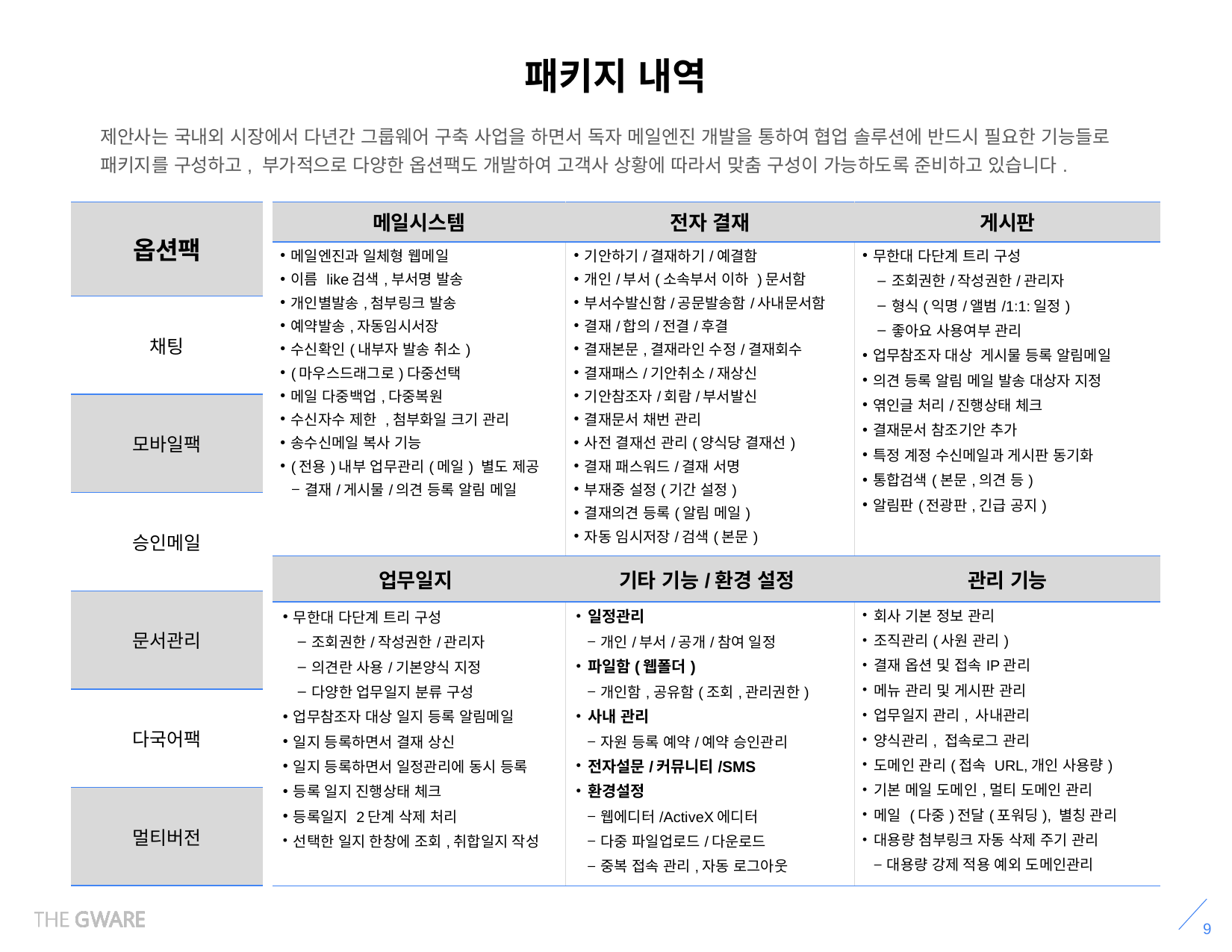

패키지 내역
제안사는 국내외 시장에서 다년간 그룹웨어 구축 사업을 하면서 독자 메일엔진 개발을 통하여 협업 솔루션에 반드시 필요한 기능들로 패키지를 구성하고, 부가적으로 다양한 옵션팩도 개발하여 고객사 상황에 따라서 맞춤 구성이 가능하도록 준비하고 있습니다.
| 옵션팩 |
| --- |
| 채팅 |
| 모바일팩 |
| 승인메일 |
| 문서관리 |
| 다국어팩 |
| 멀티버전 |
| 메일시스템 | 전자 결재 | 게시판 |
| --- | --- | --- |
| 메일엔진과 일체형 웹메일 이름 like검색,부서명 발송 개인별발송,첨부링크 발송 예약발송,자동임시서장 수신확인(내부자 발송 취소) (마우스드래그로)다중선택 메일 다중백업,다중복원 수신자수 제한 ,첨부화일 크기 관리 송수신메일 복사 기능 (전용)내부 업무관리(메일) 별도 제공 결재/게시물/의견 등록 알림 메일 | 기안하기/결재하기/예결함 개인/부서(소속부서 이하 )문서함 부서수발신함/공문발송함/사내문서함 결재/합의/전결/후결 결재본문,결재라인 수정/결재회수 결재패스/기안취소/재상신 기안참조자/회람/부서발신 결재문서 채번 관리 사전 결재선 관리(양식당 결재선) 결재 패스워드/결재 서명 부재중 설정(기간 설정) 결재의견 등록(알림 메일) 자동 임시저장/검색(본문) | 무한대 다단계 트리 구성 조회권한/작성권한/관리자 형식(익명/앨범/1:1:일정) 좋아요 사용여부 관리 업무참조자 대상 게시물 등록 알림메일 의견 등록 알림 메일 발송 대상자 지정 엮인글 처리/진행상태 체크 결재문서 참조기안 추가 특정 계정 수신메일과 게시판 동기화 통합검색(본문,의견 등) 알림판(전광판,긴급 공지) |
| 업무일지 | 기타 기능/환경 설정 | 관리 기능 |
| 무한대 다단계 트리 구성 조회권한/작성권한/관리자 의견란 사용/기본양식 지정 다양한 업무일지 분류 구성 업무참조자 대상 일지 등록 알림메일 일지 등록하면서 결재 상신 일지 등록하면서 일정관리에 동시 등록 등록 일지 진행상태 체크 등록일지 2단계 삭제 처리 선택한 일지 한창에 조회,취합일지 작성 | 일정관리 개인/부서/공개/참여 일정 파일함(웹폴더) 개인함,공유함(조회,관리권한) 사내 관리 자원 등록 예약/예약 승인관리 전자설문/커뮤니티/SMS 환경설정 웹에디터/ActiveX에디터 다중 파일업로드/다운로드 중복 접속 관리,자동 로그아웃 | 회사 기본 정보 관리 조직관리(사원 관리) 결재 옵션 및 접속IP관리 메뉴 관리 및 게시판 관리 업무일지 관리, 사내관리 양식관리, 접속로그 관리 도메인 관리(접속 URL,개인 사용량) 기본 메일 도메인,멀티 도메인 관리 메일 (다중)전달(포워딩), 별칭 관리 대용량 첨부링크 자동 삭제 주기 관리 대용량 강제 적용 예외 도메인관리 |